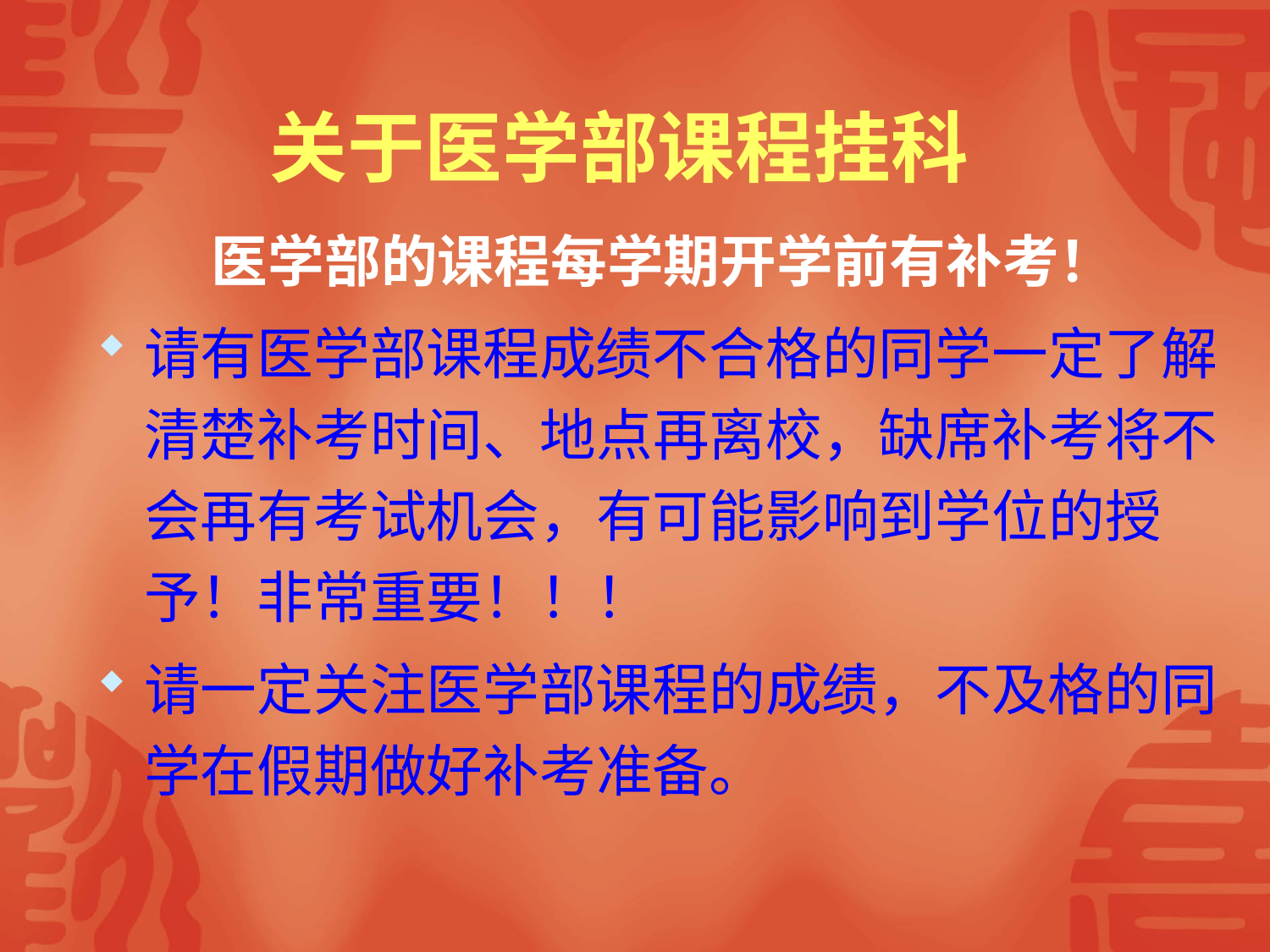

# 关于医学部课程挂科
        医学部的课程每学期开学前有补考！
请有医学部课程成绩不合格的同学一定了解清楚补考时间、地点再离校，缺席补考将不会再有考试机会，有可能影响到学位的授予！非常重要！！！
请一定关注医学部课程的成绩，不及格的同学在假期做好补考准备。